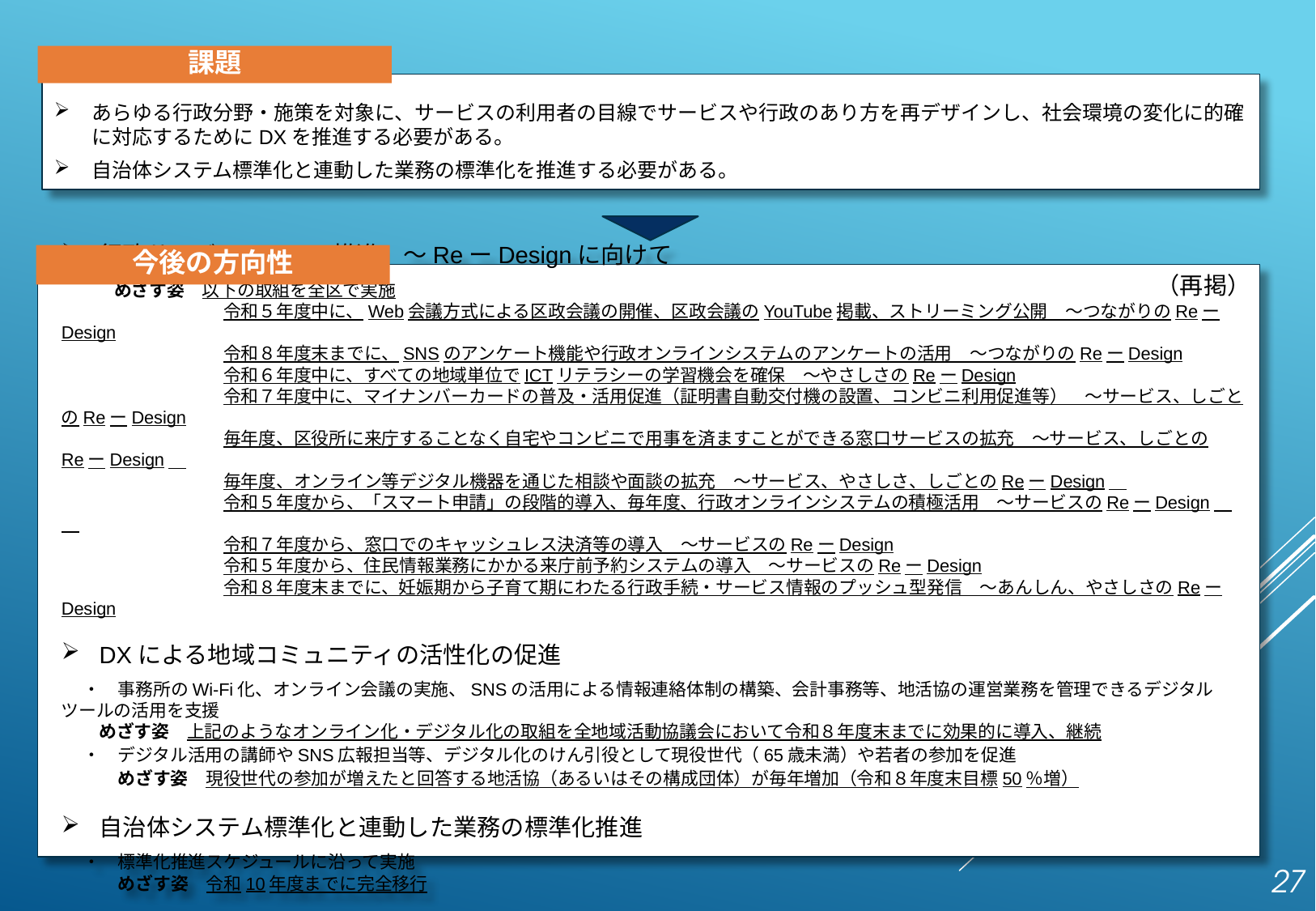

課題
あらゆる行政分野・施策を対象に、サービスの利用者の目線でサービスや行政のあり方を再デザインし、社会環境の変化に的確に対応するためにDXを推進する必要がある。
自治体システム標準化と連動した業務の標準化を推進する必要がある。

今後の方向性
（再掲）
行政サービスのDXの推進　～ReーDesignに向けて
　　　めざす姿　以下の取組を全区で実施
　 　　　　　　　　令和５年度中に、Web会議方式による区政会議の開催、区政会議のYouTube掲載、ストリーミング公開　～つながりのReーDesign
　 　　　　　　　　令和８年度末までに、SNSのアンケート機能や行政オンラインシステムのアンケートの活用　～つながりのReーDesign
　 　　　　　　　　令和６年度中に、すべての地域単位でICTリテラシーの学習機会を確保　～やさしさのReーDesign
　 　　　　　　　　令和７年度中に、マイナンバーカードの普及・活用促進（証明書自動交付機の設置、コンビニ利用促進等）　～サービス、しごとのReーDesign
　 　　　　　　　　毎年度、区役所に来庁することなく自宅やコンビニで用事を済ますことができる窓口サービスの拡充　～サービス、しごとのReーDesign
　 　　　　　　　　毎年度、オンライン等デジタル機器を通じた相談や面談の拡充　～サービス、やさしさ、しごとのReーDesign
　 　　　　　　　　令和５年度から、「スマート申請」の段階的導入、毎年度、行政オンラインシステムの積極活用　～サービスのReーDesign
　 　　　　　　　　令和７年度から、窓口でのキャッシュレス決済等の導入　～サービスのReーDesign
　 　　　　　　　　令和５年度から、住民情報業務にかかる来庁前予約システムの導入　～サービスのReーDesign
　 　　　　　　　　令和８年度末までに、妊娠期から子育て期にわたる行政手続・サービス情報のプッシュ型発信　～あんしん、やさしさのReーDesign

DXによる地域コミュニティの活性化の促進
　 ・　事務所のWi-Fi化、オンライン会議の実施、SNSの活用による情報連絡体制の構築、会計事務等、地活協の運営業務を管理できるデジタルツールの活用を支援
　     めざす姿　上記のようなオンライン化・デジタル化の取組を全地域活動協議会において令和８年度末までに効果的に導入、継続
　 ・　デジタル活用の講師やSNS広報担当等、デジタル化のけん引役として現役世代（65歳未満）や若者の参加を促進
　　　 めざす姿　現役世代の参加が増えたと回答する地活協（あるいはその構成団体）が毎年増加（令和８年度末目標50％増）

自治体システム標準化と連動した業務の標準化推進
　 ・　標準化推進スケジュールに沿って実施
　　　 めざす姿　令和10年度までに完全移行
27